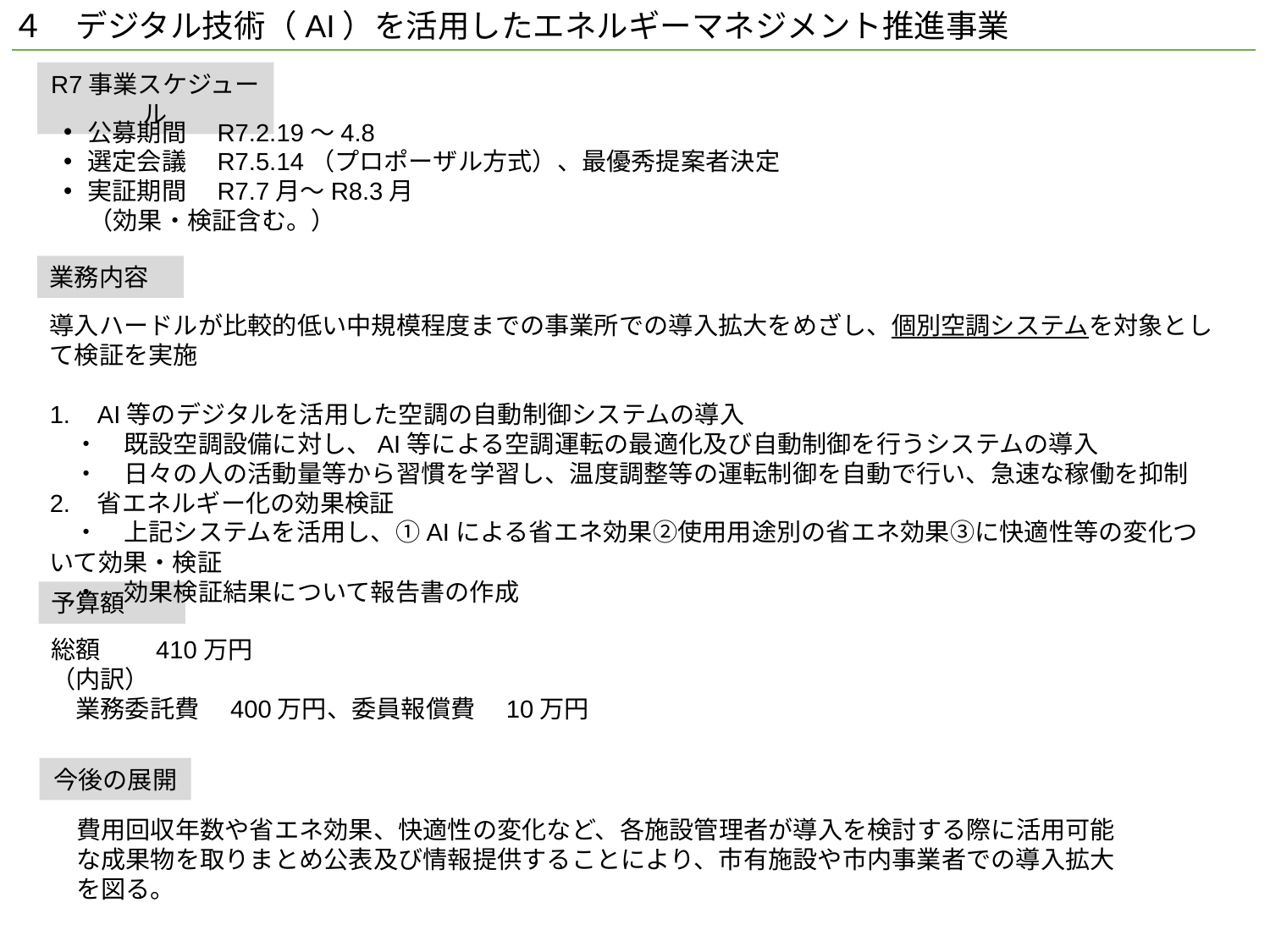

４　デジタル技術（AI）を活用したエネルギーマネジメント推進事業
R7事業スケジュール
公募期間　R7.2.19～4.8
選定会議　R7.5.14（プロポーザル方式）、最優秀提案者決定
実証期間　R7.7月～R8.3月
　（効果・検証含む。）

業務内容
導入ハードルが比較的低い中規模程度までの事業所での導入拡大をめざし、個別空調システムを対象として検証を実施

AI等のデジタルを活用した空調の自動制御システムの導入
　・　既設空調設備に対し、AI等による空調運転の最適化及び自動制御を行うシステムの導入
　・　日々の人の活動量等から習慣を学習し、温度調整等の運転制御を自動で行い、急速な稼働を抑制
省エネルギー化の効果検証
　・　上記システムを活用し、①AIによる省エネ効果②使用用途別の省エネ効果③に快適性等の変化ついて効果・検証
　・　効果検証結果について報告書の作成
予算額
総額　　410万円
（内訳）
　業務委託費　400万円、委員報償費　10万円
今後の展開
費用回収年数や省エネ効果、快適性の変化など、各施設管理者が導入を検討する際に活用可能な成果物を取りまとめ公表及び情報提供することにより、市有施設や市内事業者での導入拡大を図る。